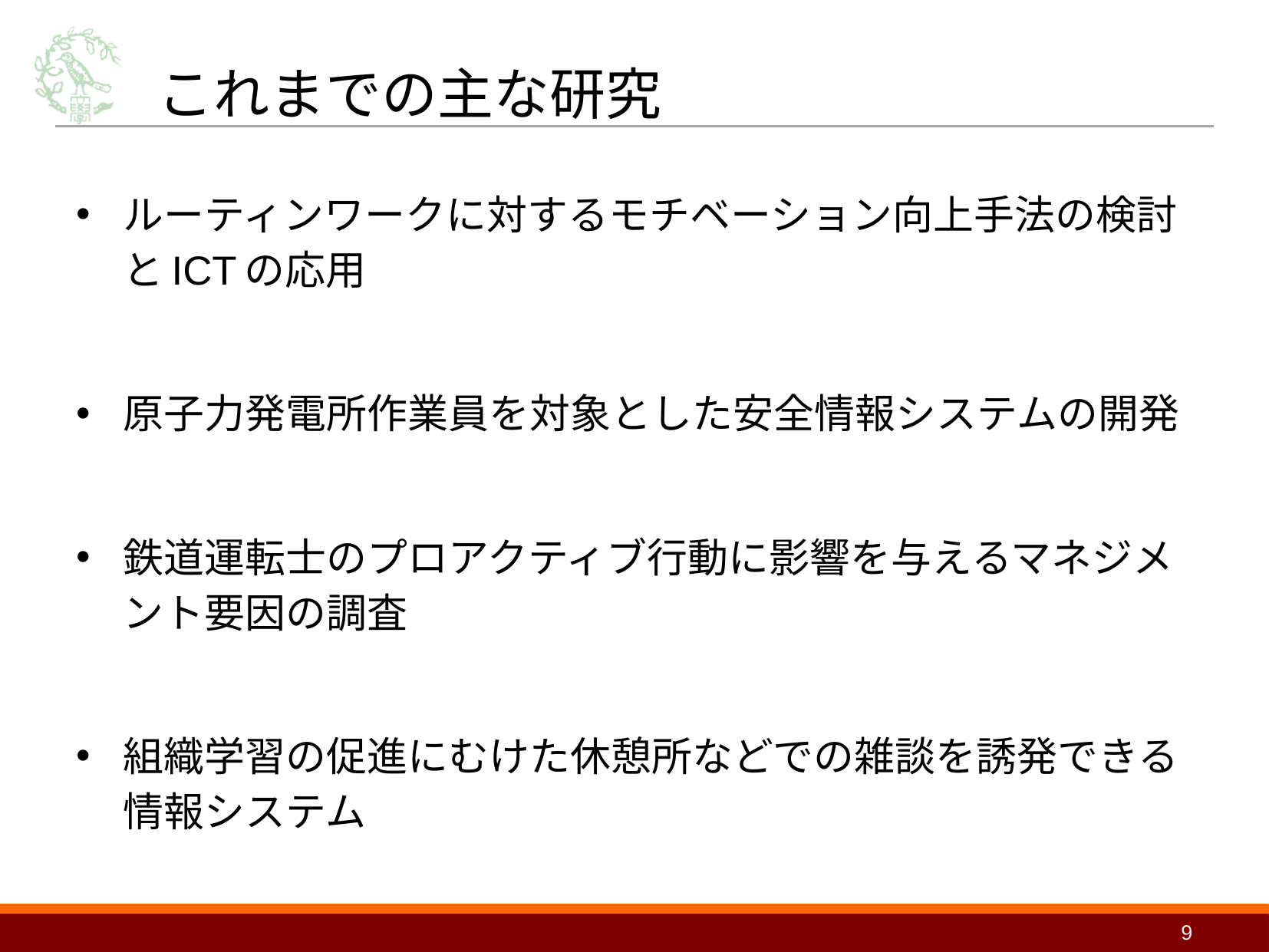

# これまでの主な研究
ルーティンワークに対するモチベーション向上手法の検討とICTの応用

原子力発電所作業員を対象とした安全情報システムの開発

鉄道運転士のプロアクティブ行動に影響を与えるマネジメント要因の調査

組織学習の促進にむけた休憩所などでの雑談を誘発できる情報システム

9